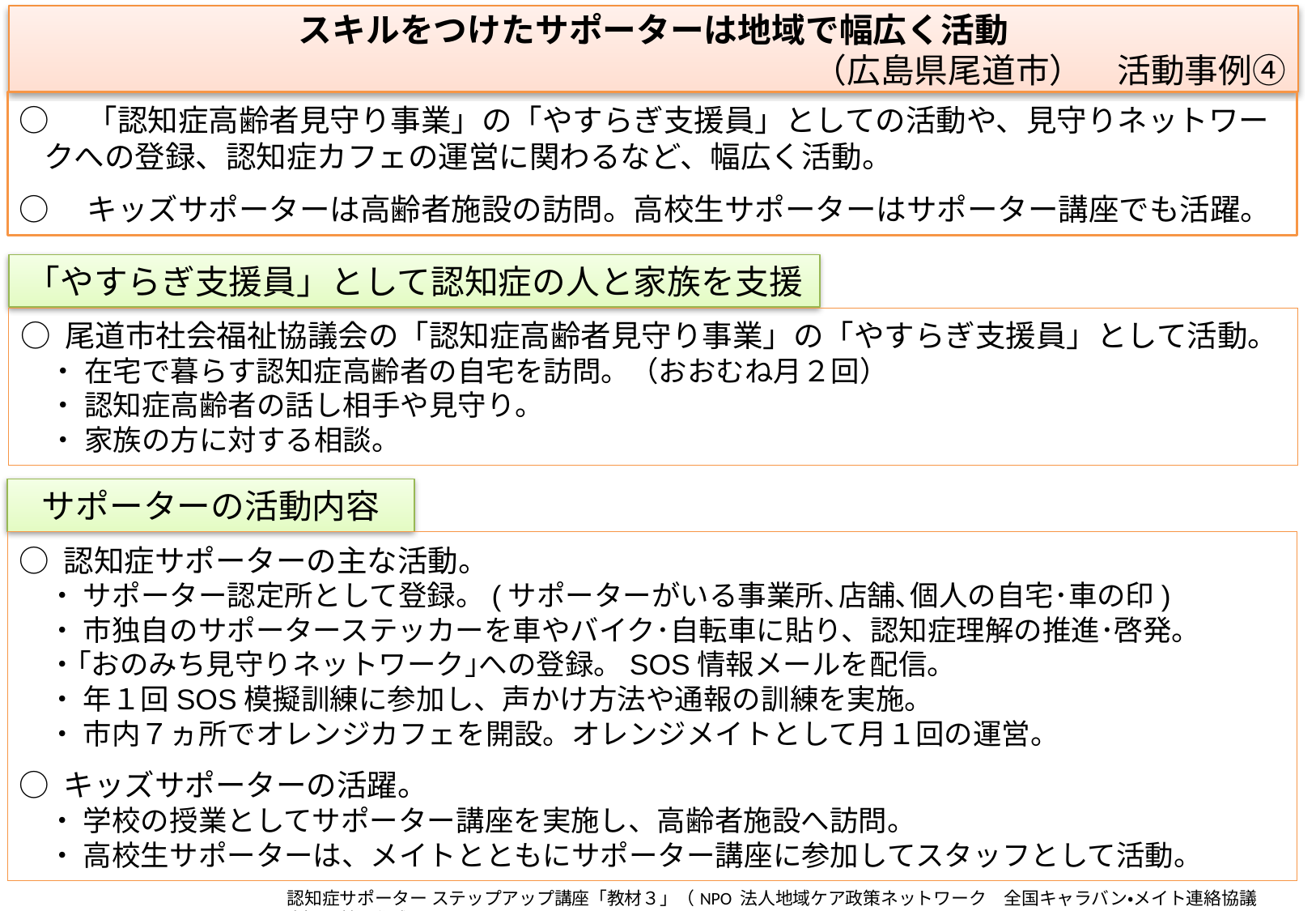

スキルをつけたサポーターは地域で幅広く活動
（広島県尾道市）　活動事例④
○　「認知症高齢者見守り事業」の「やすらぎ支援員」としての活動や、見守りネットワークへの登録、認知症カフェの運営に関わるなど、幅広く活動。

○　キッズサポーターは高齢者施設の訪問。高校生サポーターはサポーター講座でも活躍。
「やすらぎ支援員」として認知症の人と家族を支援
○ 尾道市社会福祉協議会の「認知症高齢者見守り事業」の「やすらぎ支援員」として活動。
　・ 在宅で暮らす認知症高齢者の自宅を訪問。（おおむね月２回）
　・ 認知症高齢者の話し相手や見守り。
　・ 家族の方に対する相談。
サポーターの活動内容
○ 認知症サポーターの主な活動。
　・ サポーター認定所として登録。(サポーターがいる事業所､店舗､個人の自宅･車の印)
　・ 市独自のサポーターステッカーを車やバイク･自転車に貼り、認知症理解の推進･啓発。
　・｢おのみち見守りネットワーク｣への登録。SOS情報メールを配信。
　・ 年１回SOS模擬訓練に参加し、声かけ方法や通報の訓練を実施。
　・ 市内７ヵ所でオレンジカフェを開設。オレンジメイトとして月１回の運営。

○ キッズサポーターの活躍。
　・ 学校の授業としてサポーター講座を実施し、高齢者施設へ訪問。
　・ 高校生サポーターは、メイトとともにサポーター講座に参加してスタッフとして活動。
認知症サポーター ステップアップ講座「教材３」（NPO 法人地域ケア政策ネットワーク　全国キャラバン・メイト連絡協議会）を基に作成